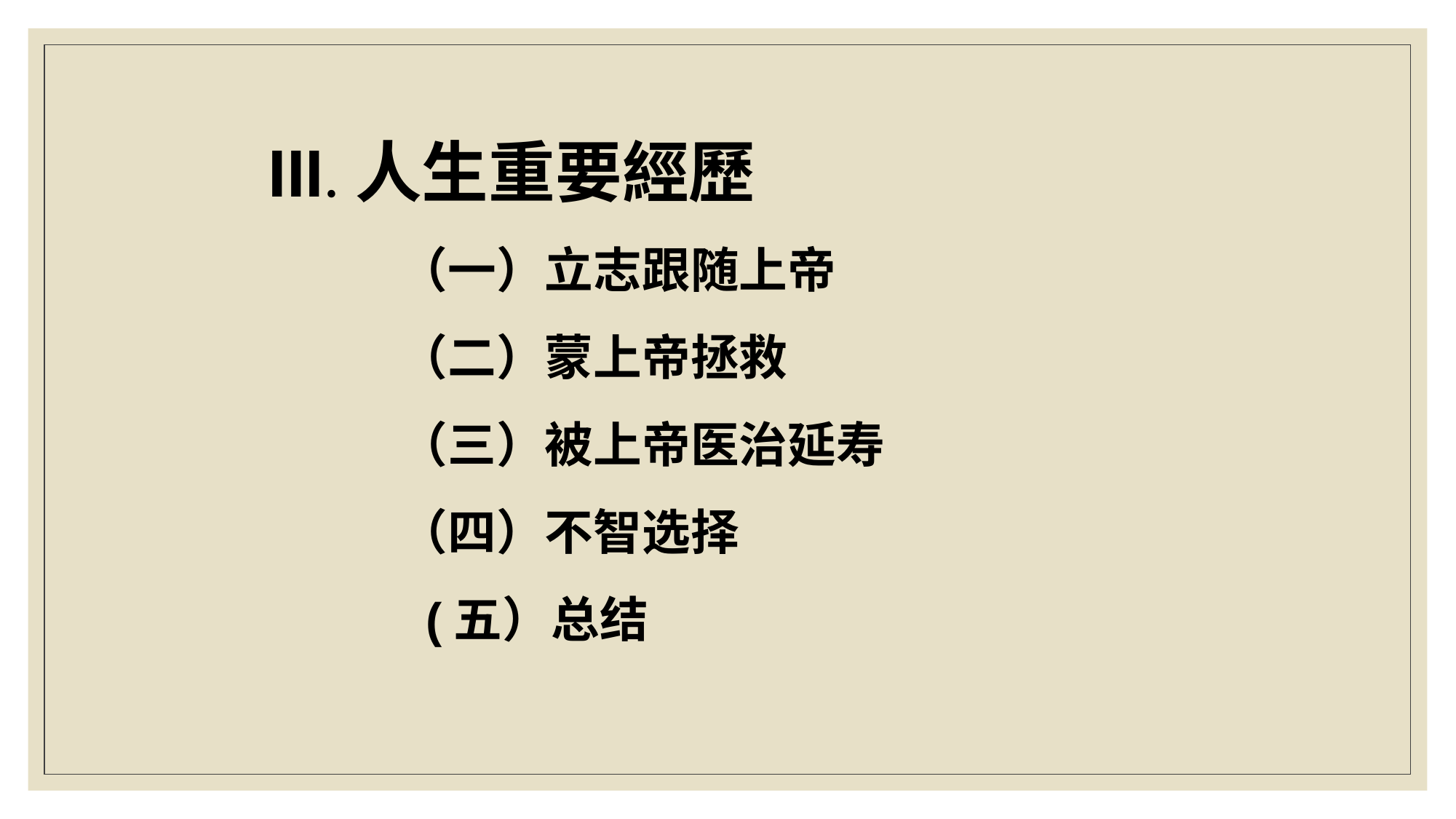

III.人生重要經歷
（一）立志跟随上帝
（二）蒙上帝拯救
（三）被上帝医治延寿
（四）不智选择
  (五）总结